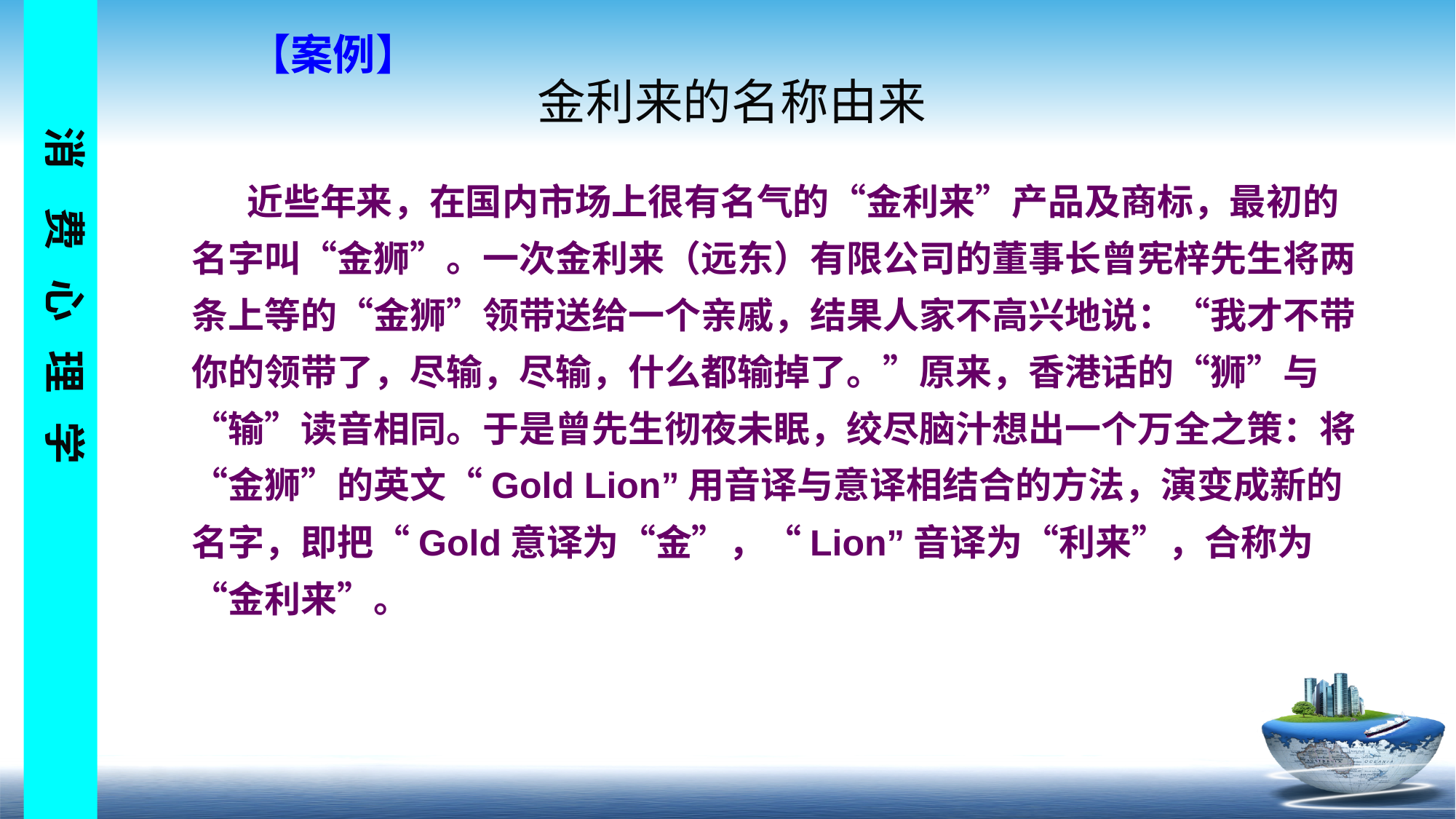

【案例】
金利来的名称由来
        近些年来，在国内市场上很有名气的“金利来”产品及商标，最初的名字叫“金狮”。一次金利来（远东）有限公司的董事长曾宪梓先生将两条上等的“金狮”领带送给一个亲戚，结果人家不高兴地说：“我才不带你的领带了，尽输，尽输，什么都输掉了。”原来，香港话的“狮”与“输”读音相同。于是曾先生彻夜未眠，绞尽脑汁想出一个万全之策：将“金狮”的英文“Gold Lion”用音译与意译相结合的方法，演变成新的名字，即把“Gold意译为“金”，“Lion”音译为“利来”，合称为“金利来”。